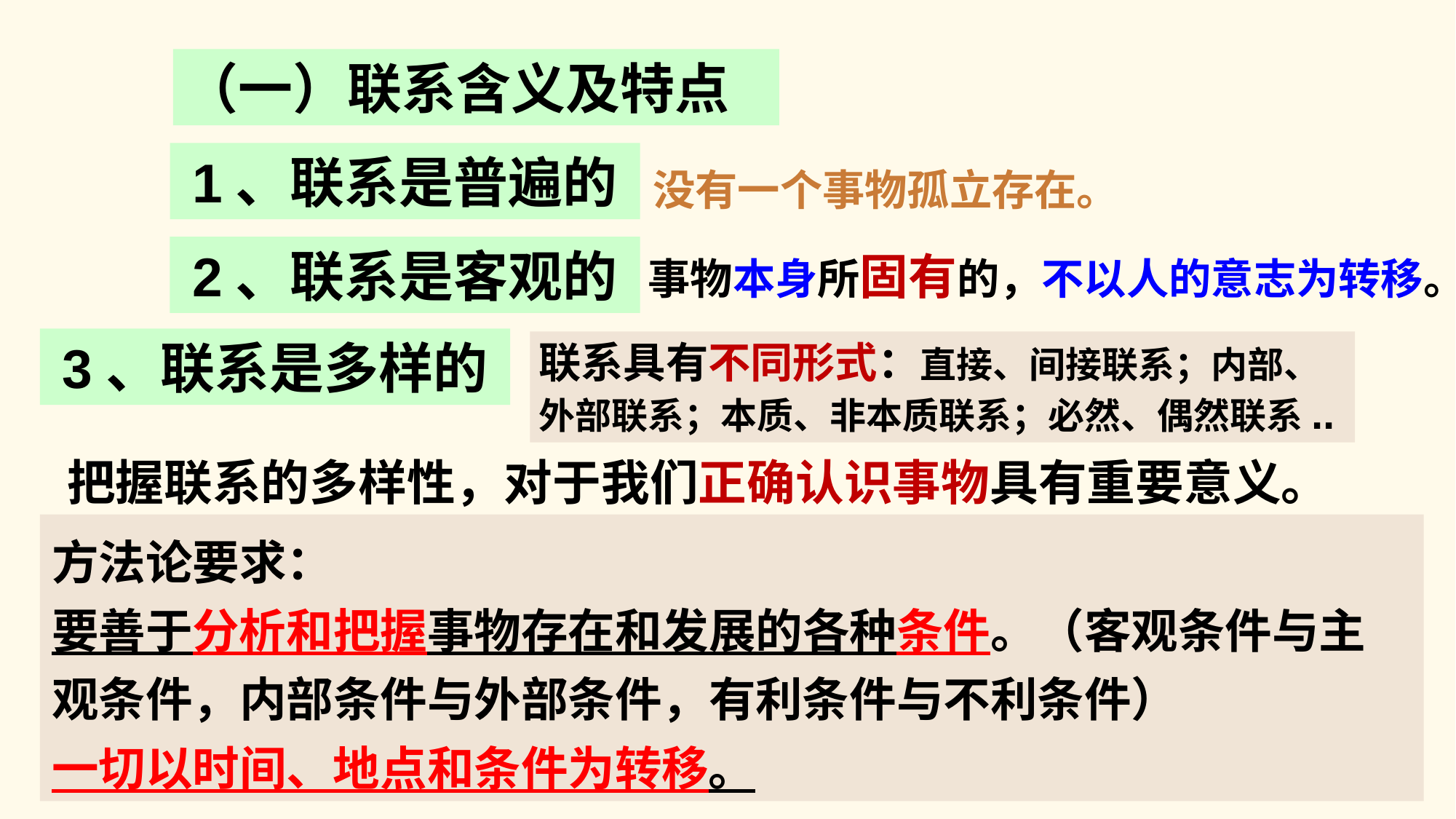

（一）联系含义及特点
1、联系是普遍的
没有一个事物孤立存在。
2、联系是客观的
事物本身所固有的，不以人的意志为转移。
3、联系是多样的
联系具有不同形式：直接、间接联系；内部、外部联系；本质、非本质联系；必然、偶然联系..
把握联系的多样性，对于我们正确认识事物具有重要意义。
方法论要求：
要善于分析和把握事物存在和发展的各种条件。（客观条件与主观条件，内部条件与外部条件，有利条件与不利条件）
一切以时间、地点和条件为转移。